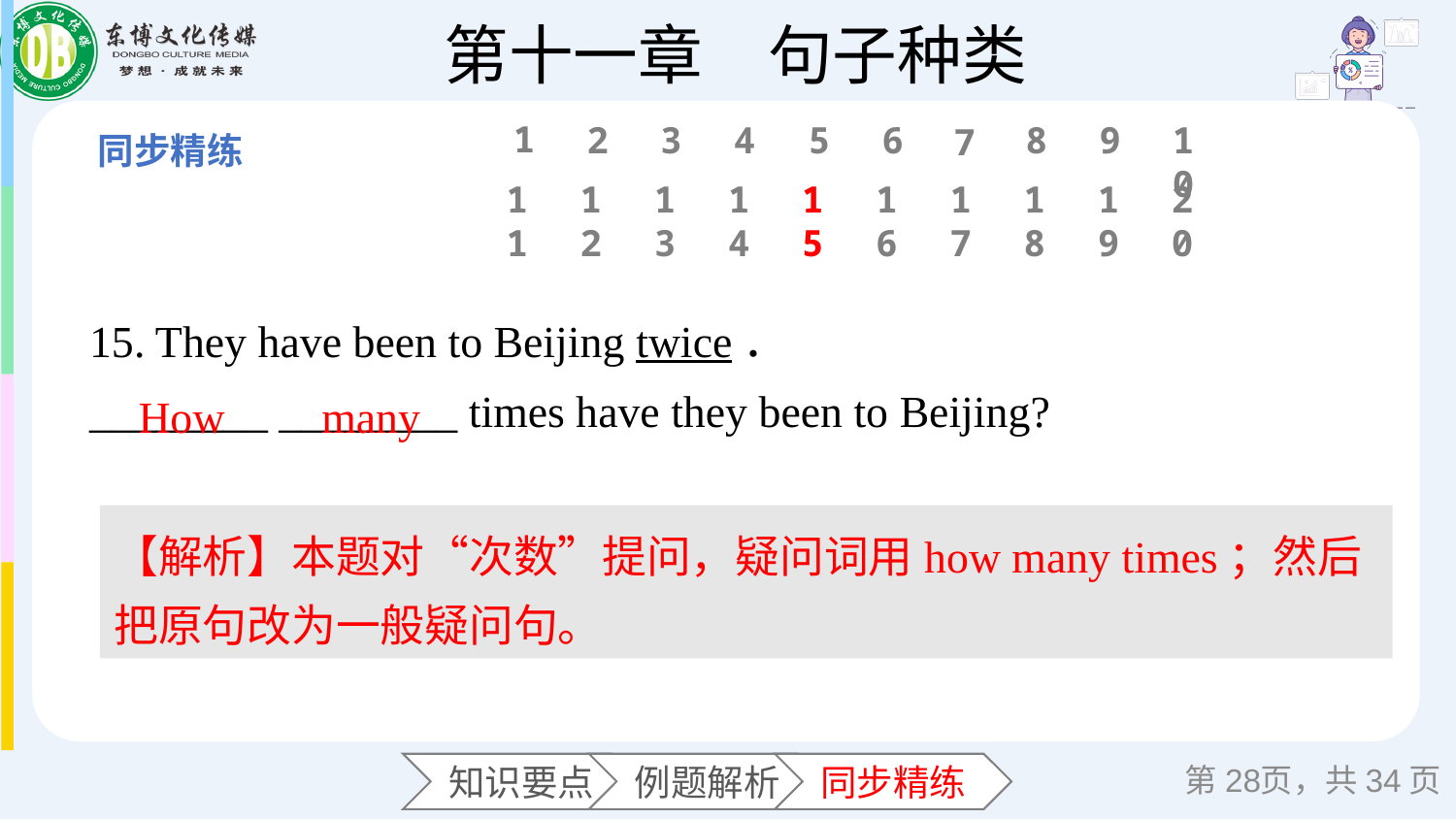

1
6
2
3
4
5
8
9
10
7
11
12
13
14
15
16
17
18
19
20

15. They have been to Beijing twice．
________ ________ times have they been to Beijing?
How
many
【解析】本题对“次数”提问，疑问词用how many times；然后把原句改为一般疑问句。
第28页，共34页